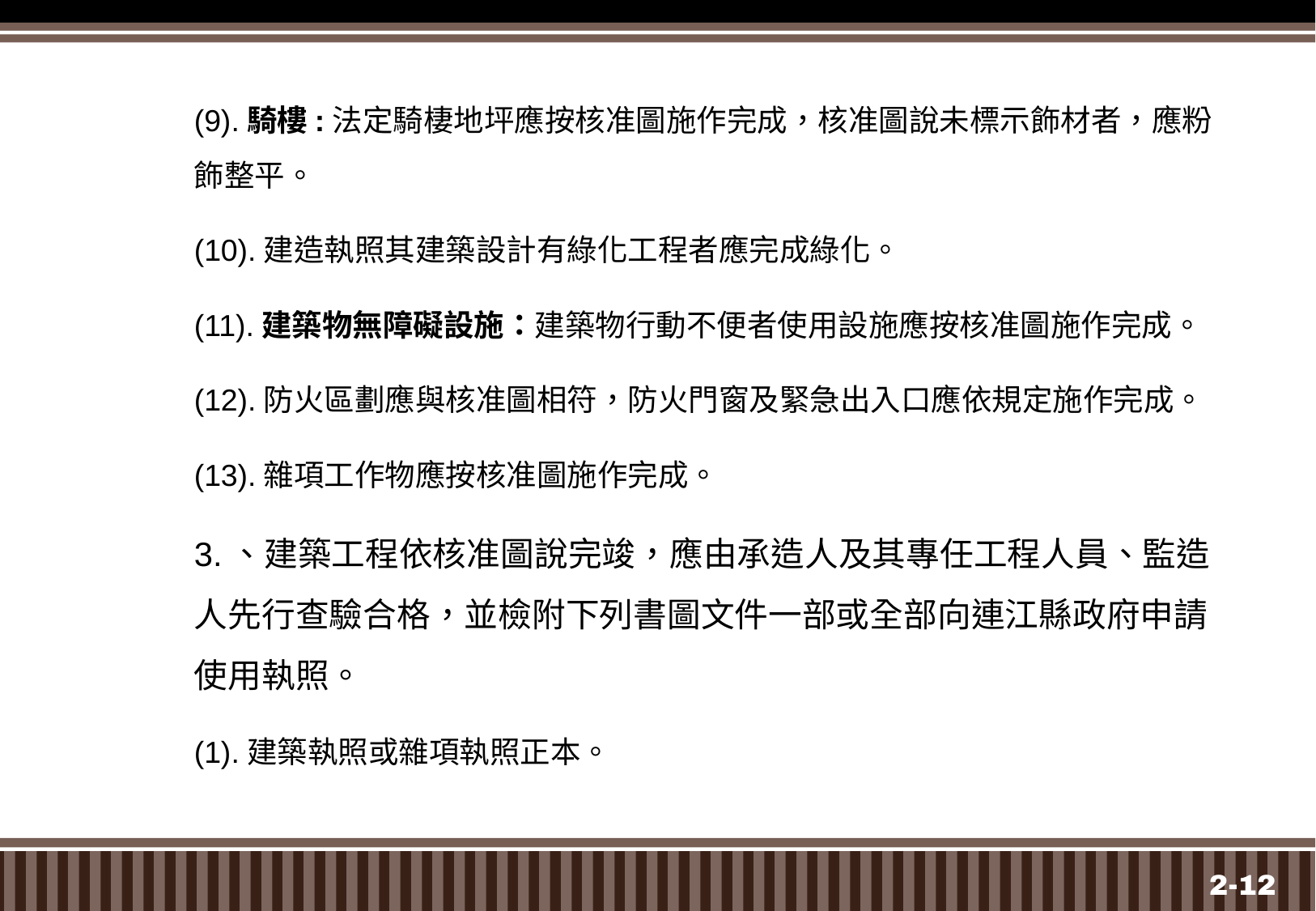

(9).騎樓:法定騎棲地坪應按核准圖施作完成，核准圖說未標示飾材者，應粉飾整平。
(10).建造執照其建築設計有綠化工程者應完成綠化。
(11).建築物無障礙設施：建築物行動不便者使用設施應按核准圖施作完成。
(12).防火區劃應與核准圖相符，防火門窗及緊急出入口應依規定施作完成。
(13).雜項工作物應按核准圖施作完成。
3.、建築工程依核准圖說完竣，應由承造人及其專任工程人員、監造人先行查驗合格，並檢附下列書圖文件一部或全部向連江縣政府申請使用執照。
(1).建築執照或雜項執照正本。
2-12